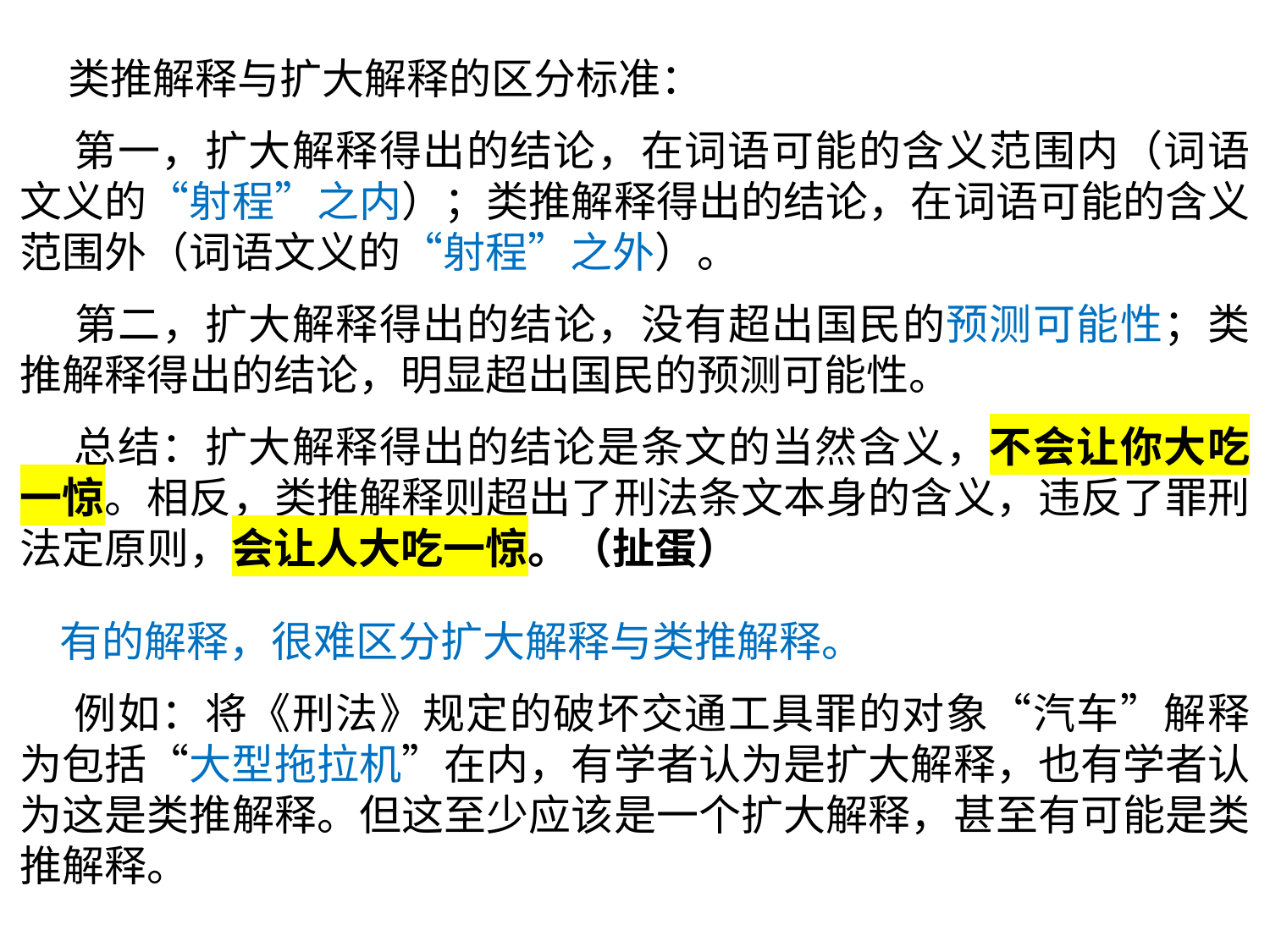

类推解释与扩大解释的区分标准：

    第一，扩大解释得出的结论，在词语可能的含义范围内（词语文义的“射程”之内）；类推解释得出的结论，在词语可能的含义范围外（词语文义的“射程”之外）。

    第二，扩大解释得出的结论，没有超出国民的预测可能性；类推解释得出的结论，明显超出国民的预测可能性。

    总结：扩大解释得出的结论是条文的当然含义，不会让你大吃一惊。相反，类推解释则超出了刑法条文本身的含义，违反了罪刑法定原则，会让人大吃一惊。（扯蛋）

    有的解释，很难区分扩大解释与类推解释。

    例如：将《刑法》规定的破坏交通工具罪的对象“汽车”解释为包括“大型拖拉机”在内，有学者认为是扩大解释，也有学者认为这是类推解释。但这至少应该是一个扩大解释，甚至有可能是类推解释。